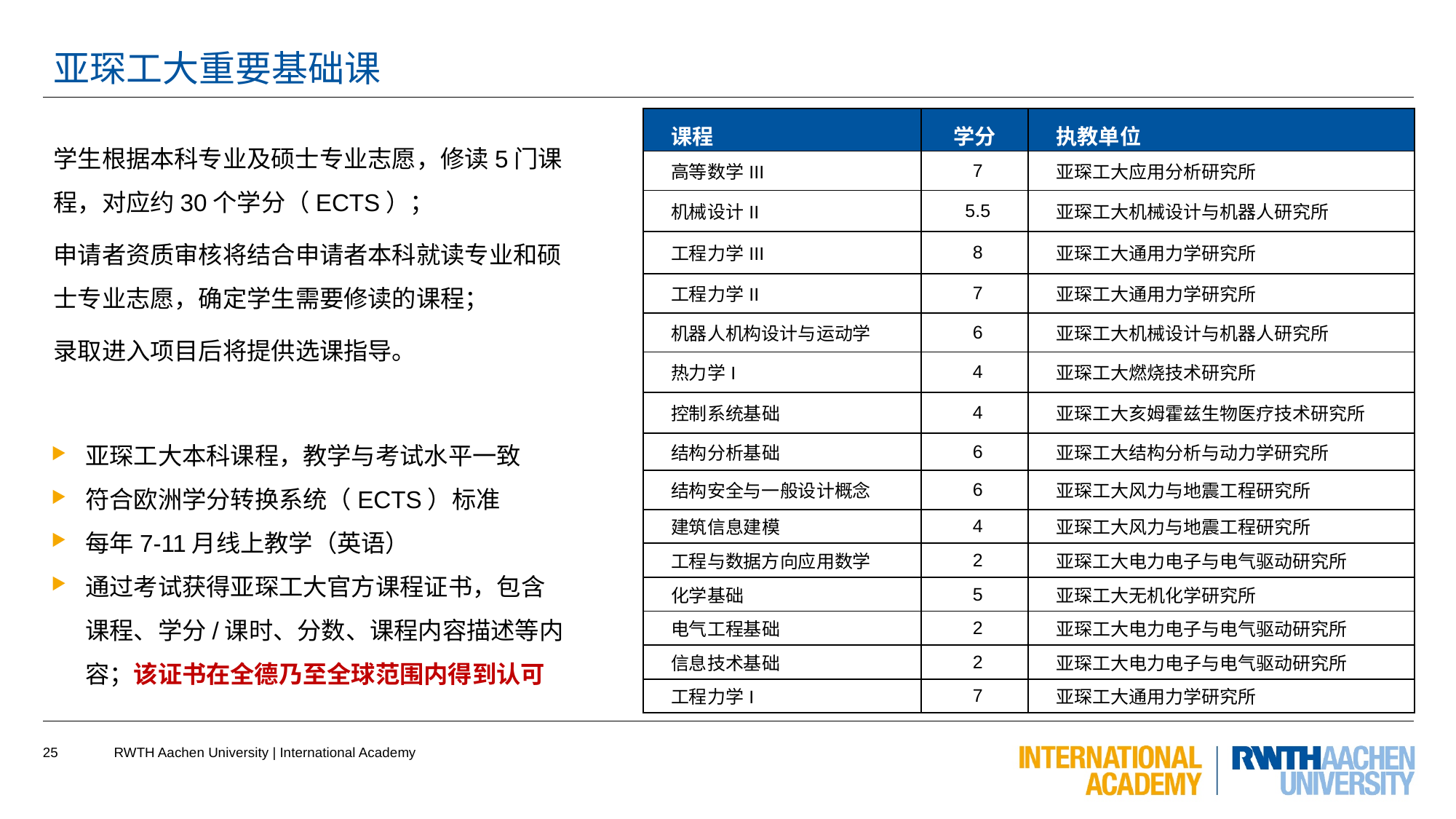

亚琛工大重要基础课
| 课程 | 学分 | 执教单位 |
| --- | --- | --- |
| 高等数学III | 7 | 亚琛工大应用分析研究所 |
| 机械设计II | 5.5 | 亚琛工大机械设计与机器人研究所 |
| 工程力学III | 8 | 亚琛工大通用力学研究所 |
| 工程力学II | 7 | 亚琛工大通用力学研究所 |
| 机器人机构设计与运动学 | 6 | 亚琛工大机械设计与机器人研究所 |
| 热力学I | 4 | 亚琛工大燃烧技术研究所 |
| 控制系统基础 | 4 | 亚琛工大亥姆霍兹生物医疗技术研究所 |
| 结构分析基础 | 6 | 亚琛工大结构分析与动力学研究所 |
| 结构安全与一般设计概念 | 6 | 亚琛工大风力与地震工程研究所 |
| 建筑信息建模 | 4 | 亚琛工大风力与地震工程研究所 |
| 工程与数据方向应用数学 | 2 | 亚琛工大电力电子与电气驱动研究所 |
| 化学基础 | 5 | 亚琛工大无机化学研究所 |
| 电气工程基础 | 2 | 亚琛工大电力电子与电气驱动研究所 |
| 信息技术基础 | 2 | 亚琛工大电力电子与电气驱动研究所 |
| 工程力学I | 7 | 亚琛工大通用力学研究所 |
学生根据本科专业及硕士专业志愿，修读5门课程，对应约30个学分（ECTS）；
申请者资质审核将结合申请者本科就读专业和硕士专业志愿，确定学生需要修读的课程；
录取进入项目后将提供选课指导。
亚琛工大本科课程，教学与考试水平一致
符合欧洲学分转换系统（ECTS）标准
每年7-11月线上教学（英语）
通过考试获得亚琛工大官方课程证书，包含课程、学分/课时、分数、课程内容描述等内容；该证书在全德乃至全球范围内得到认可